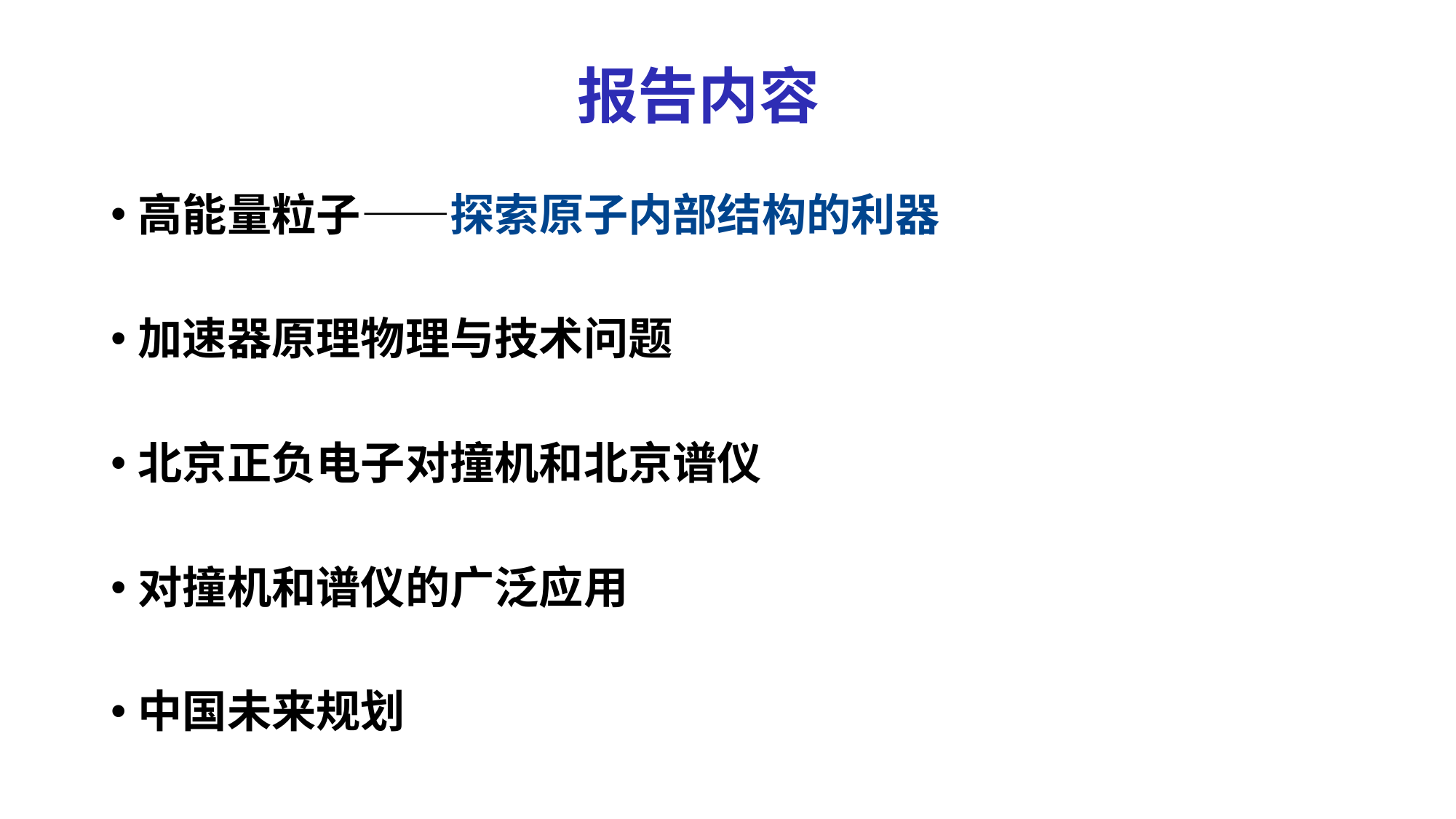

报告内容
高能量粒子——探索原子内部结构的利器

加速器原理物理与技术问题

北京正负电子对撞机和北京谱仪

对撞机和谱仪的广泛应用

中国未来规划